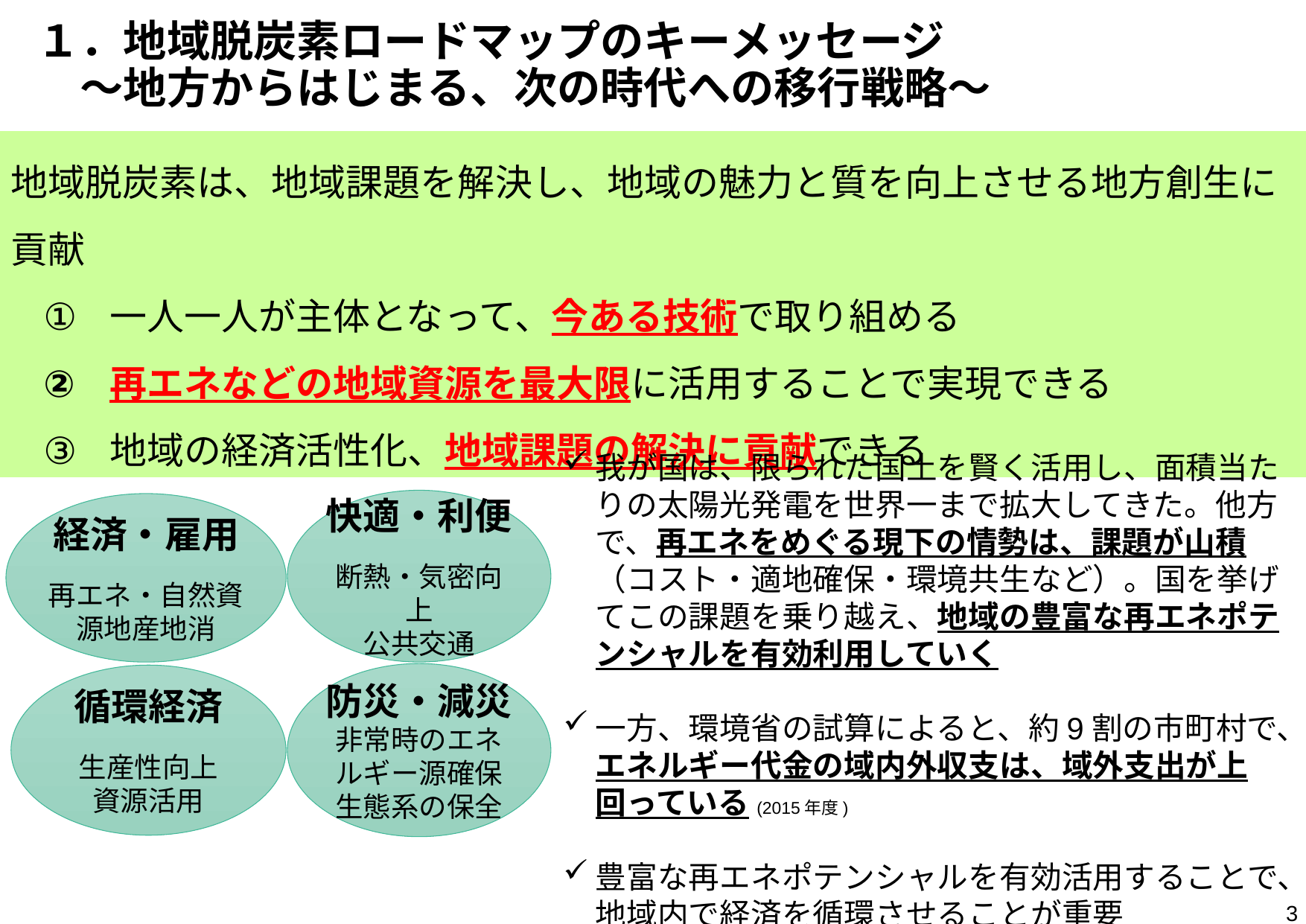

# １．地域脱炭素ロードマップのキーメッセージ 　～地方からはじまる、次の時代への移行戦略～
地域脱炭素は、地域課題を解決し、地域の魅力と質を向上させる地方創生に貢献
一人一人が主体となって、今ある技術で取り組める
再エネなどの地域資源を最大限に活用することで実現できる
地域の経済活性化、地域課題の解決に貢献できる
我が国は、限られた国土を賢く活用し、面積当たりの太陽光発電を世界一まで拡大してきた。他方で、再エネをめぐる現下の情勢は、課題が山積（コスト・適地確保・環境共生など）。国を挙げてこの課題を乗り越え、地域の豊富な再エネポテンシャルを有効利用していく

一方、環境省の試算によると、約9割の市町村で、エネルギー代金の域内外収支は、域外支出が上回っている(2015年度)

豊富な再エネポテンシャルを有効活用することで、地域内で経済を循環させることが重要
快適・利便

断熱・気密向上
公共交通
経済・雇用

再エネ・自然資源地産地消
防災・減災
非常時のエネルギー源確保
生態系の保全
循環経済

生産性向上
資源活用